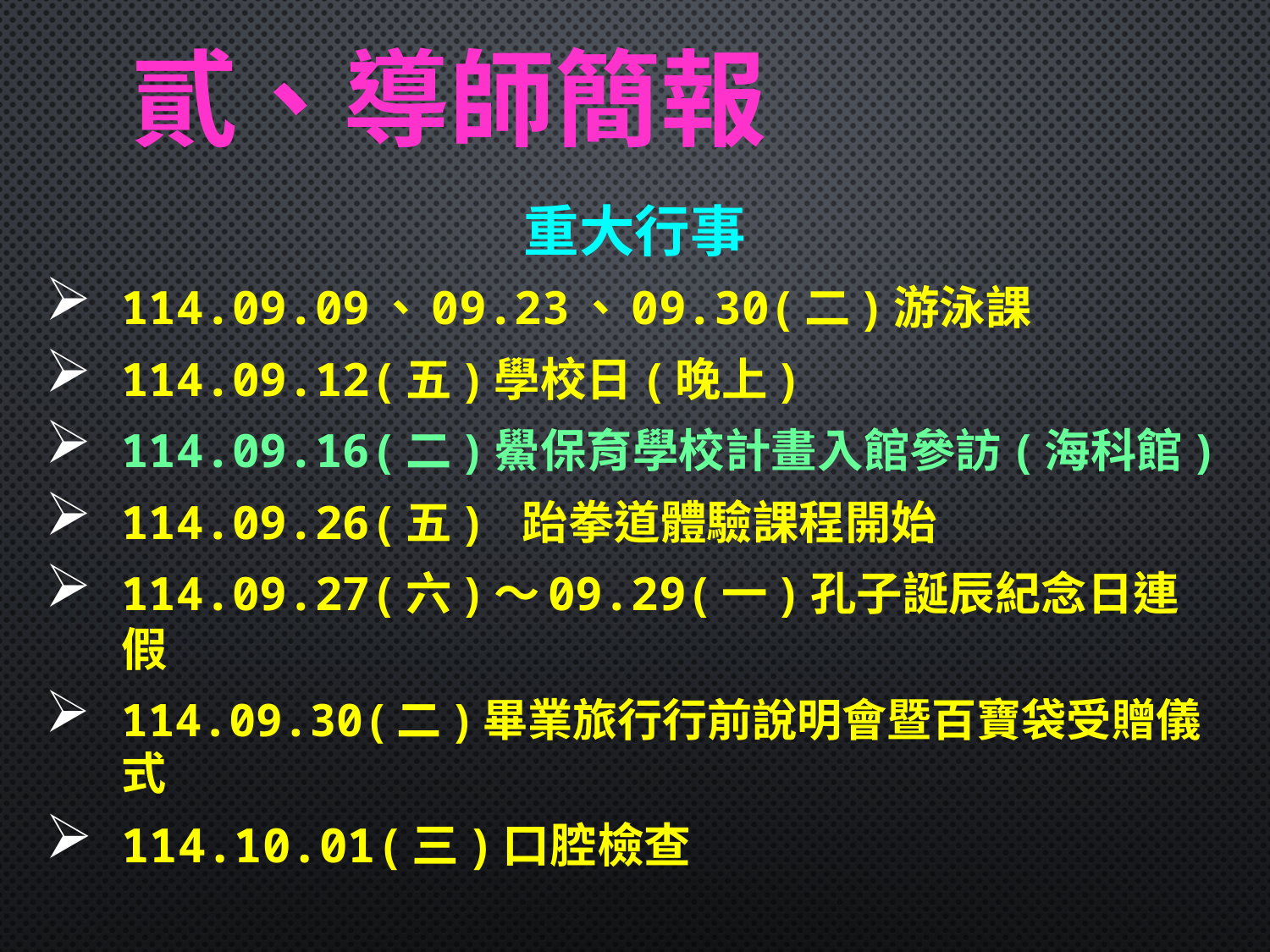

# 貳、導師簡報
重大行事
114.09.09、09.23、09.30(二)游泳課
114.09.12(五)學校日(晚上)
114.09.16(二)鱟保育學校計畫入館參訪(海科館)
114.09.26(五) 跆拳道體驗課程開始
114.09.27(六)〜09.29(一)孔子誕辰紀念日連假
114.09.30(二)畢業旅行行前說明會暨百寶袋受贈儀式
114.10.01(三)口腔檢查